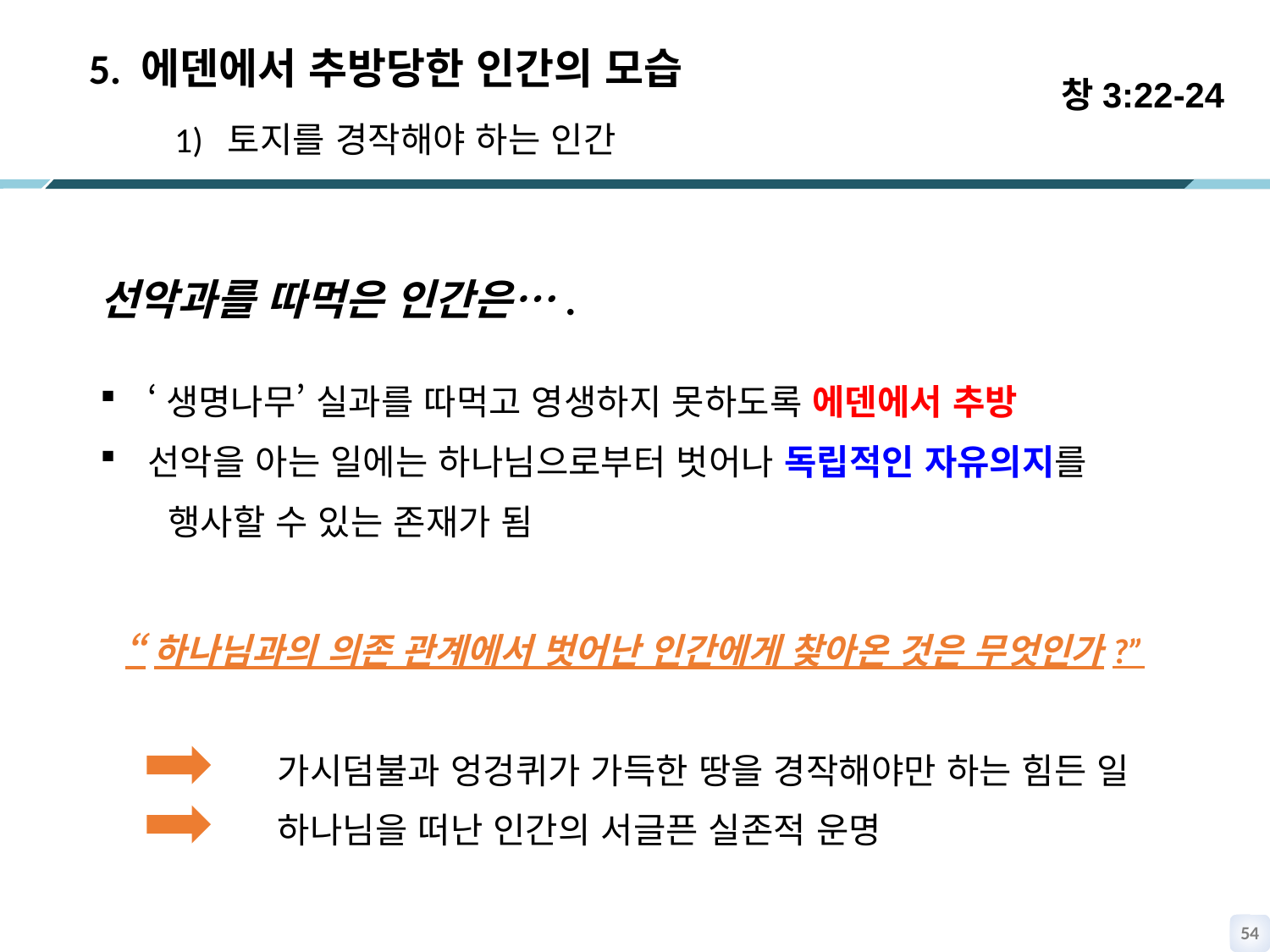

창3:22-24

        5. 에덴에서 추방당한 인간의 모습
                 1)  토지를 경작해야 하는 인간

선악과를 따먹은 인간은….

‘생명나무’ 실과를 따먹고 영생하지 못하도록 에덴에서 추방
선악을 아는 일에는 하나님으로부터 벗어나 독립적인 자유의지를
      행사할 수 있는 존재가 됨

“하나님과의 의존 관계에서 벗어난 인간에게 찾아온 것은 무엇인가?”

                 가시덤불과 엉겅퀴가 가득한 땅을 경작해야만 하는 힘든 일
                 하나님을 떠난 인간의 서글픈 실존적 운명

54